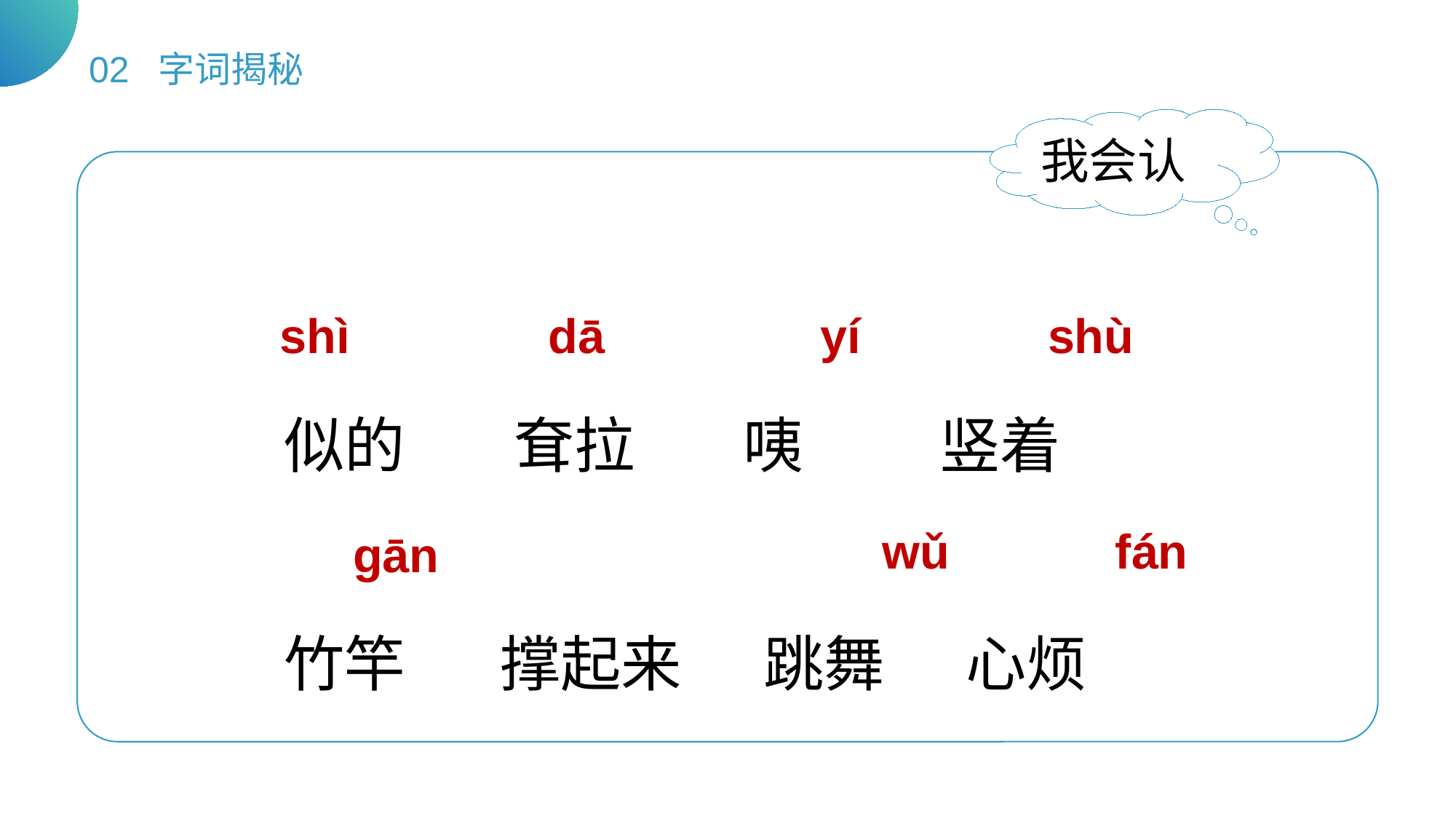

02  字词揭秘
我会认
似的        耷拉        咦          竖着
竹竿       撑起来      跳舞      心烦
shì
dā
yí
 shù
wǔ
fán
ɡān